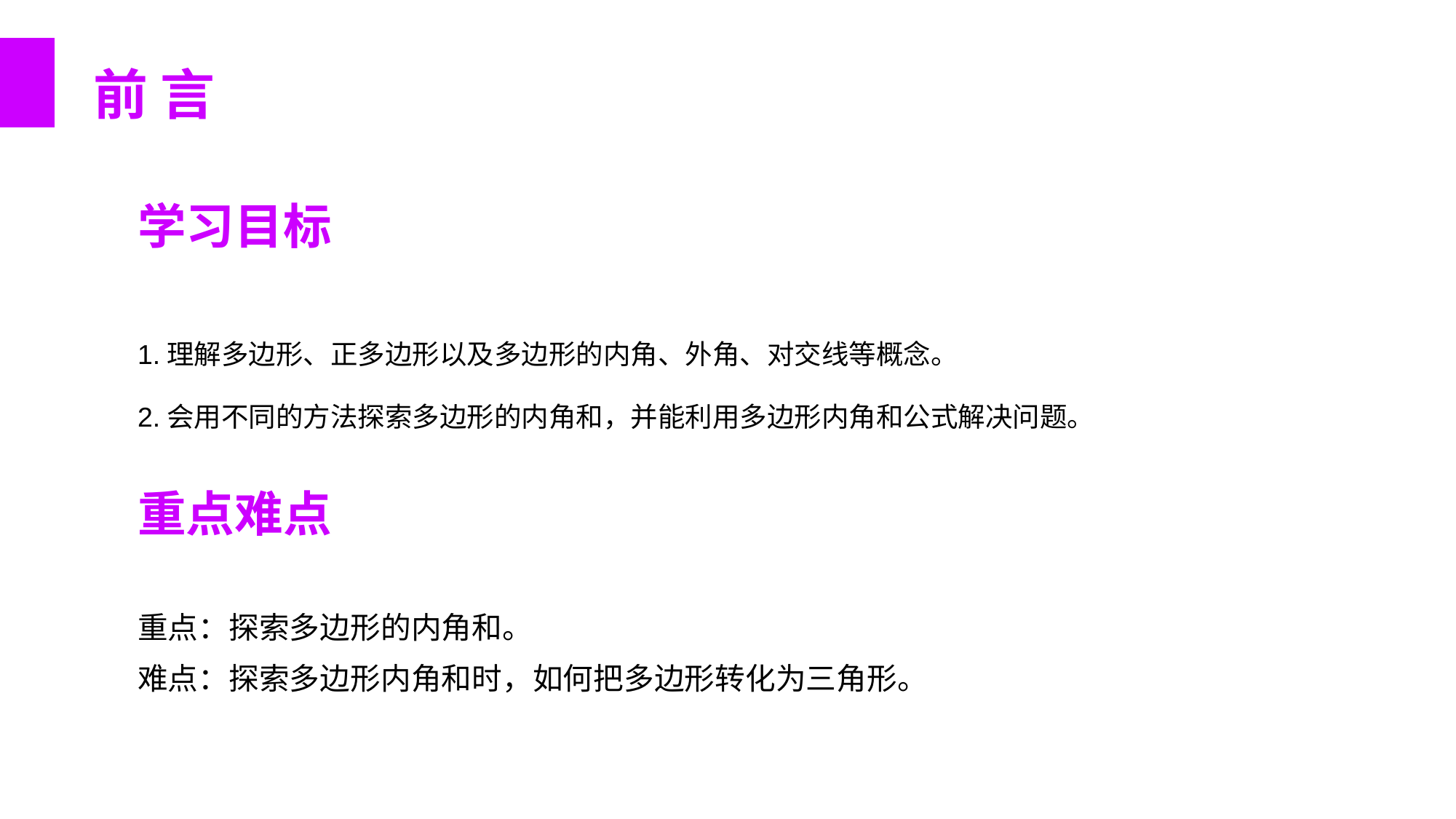

前 言
学习目标
1.理解多边形、正多边形以及多边形的内角、外角、对交线等概念。
2.会用不同的方法探索多边形的内角和，并能利用多边形内角和公式解决问题。
重点难点
重点：探索多边形的内角和。
难点：探索多边形内角和时，如何把多边形转化为三角形。